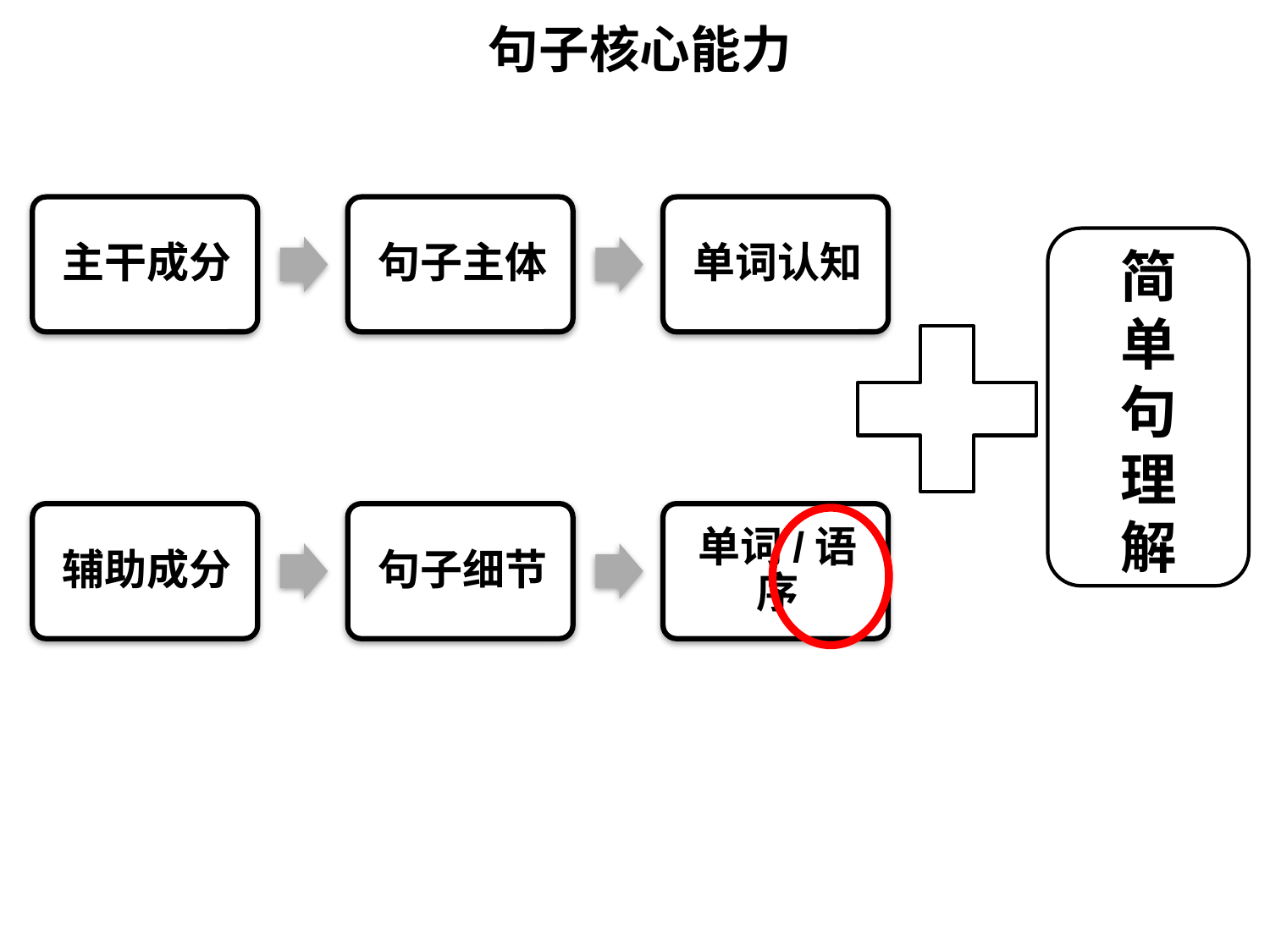

# 句子核心能力
主干成分

句子主体

单词认知

简单句理解

辅助成分

句子细节

单词/语序